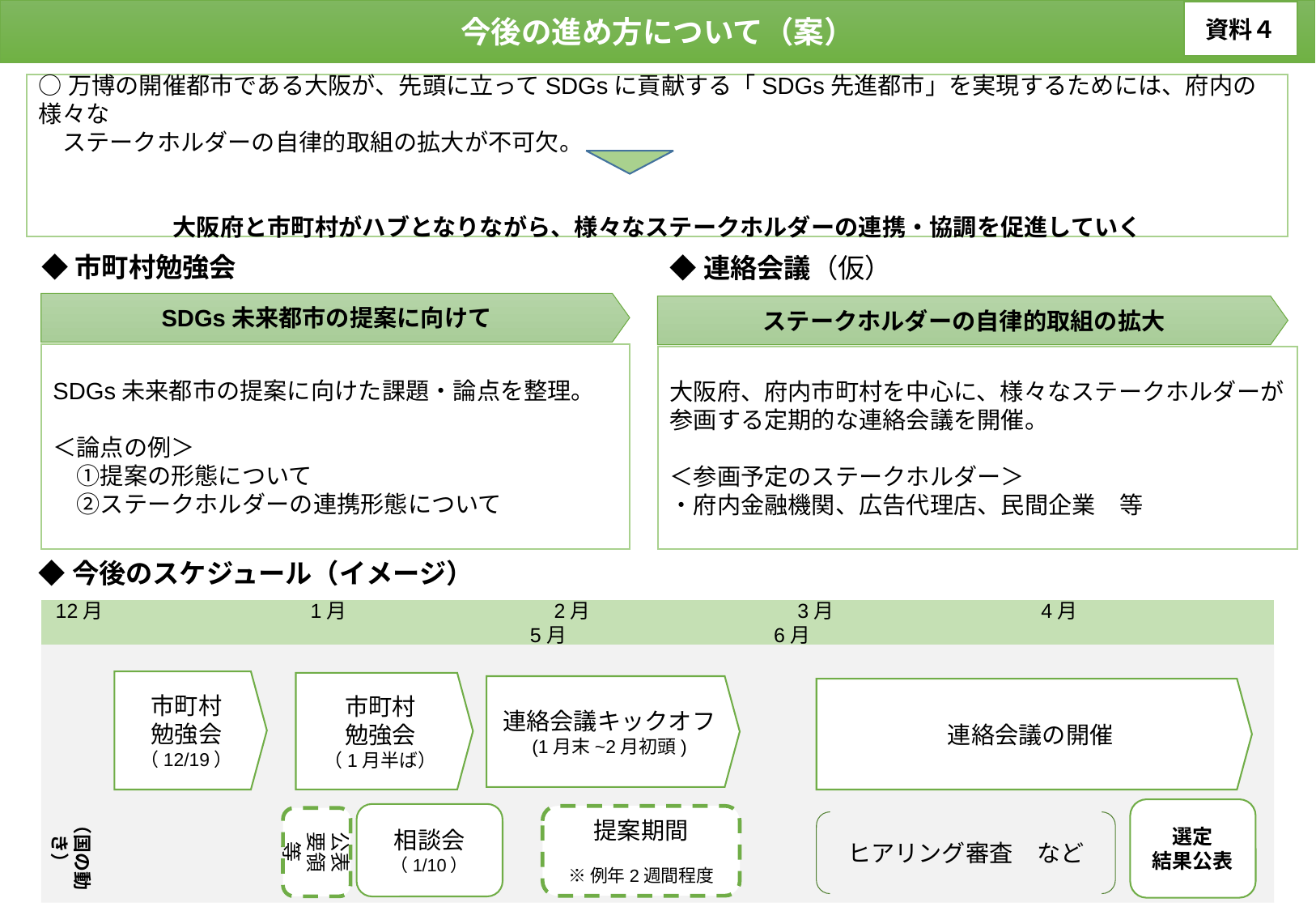

今後の進め方について（案）
資料４
○万博の開催都市である大阪が、先頭に立ってSDGsに貢献する「SDGs先進都市」を実現するためには、府内の様々な
　ステークホルダーの自律的取組の拡大が不可欠。

大阪府と市町村がハブとなりながら、様々なステークホルダーの連携・協調を促進していく

◆市町村勉強会
◆連絡会議（仮）
SDGs未来都市の提案に向けて
ステークホルダーの自律的取組の拡大
SDGs未来都市の提案に向けた課題・論点を整理。

＜論点の例＞
　①提案の形態について
　②ステークホルダーの連携形態について
大阪府、府内市町村を中心に、様々なステークホルダーが参画する定期的な連絡会議を開催。

＜参画予定のステークホルダー＞
・府内金融機関、広告代理店、民間企業　等
◆今後のスケジュール（イメージ）
12月　　　　　　　　　　1月　　　　　　　　　　2月　　　　　　　　　　3月　　　　　　　　　　4月　　　　　　　　　　5月　　　　　　　　　　6月

市町村
勉強会
（12/19）
市町村
勉強会
（1月半ば）
連絡会議キックオフ
(1月末~2月初頭)
連絡会議の開催
（国の動き）
選定
結果公表
相談会
（1/10）
提案期間

※例年2週間程度
公表
要領等
ヒアリング審査　など